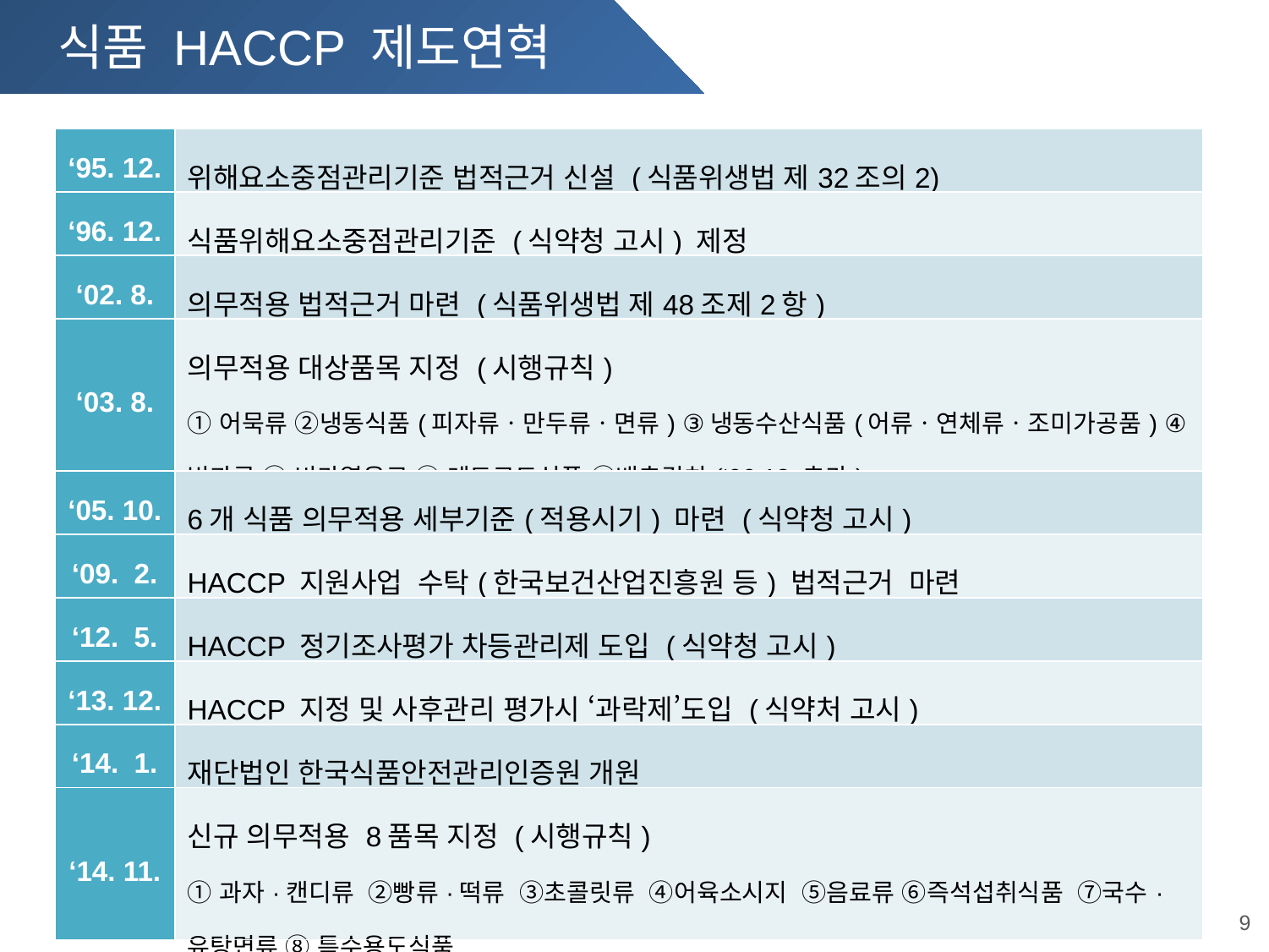

식품 HACCP 제도연혁
식품위생법
| ‘95. 12. | 위해요소중점관리기준 법적근거 신설 (식품위생법 제32조의2) |
| --- | --- |
| ‘96. 12. | 식품위해요소중점관리기준 (식약청 고시) 제정 |
| ‘02. 8. | 의무적용 법적근거 마련 (식품위생법 제48조제2항) |
| ‘03. 8. | 의무적용 대상품목 지정 (시행규칙) ①어묵류 ②냉동식품(피자류ㆍ만두류ㆍ면류) ③냉동수산식품(어류ㆍ연체류ㆍ조미가공품) ④빙과류 ⑤ 비가열음료 ⑥ 레토르트식품 ⑦배추김치(‘06.12 추가) |
| ‘05. 10. | 6개 식품 의무적용 세부기준(적용시기) 마련 (식약청 고시) |
| ‘09. 2. | HACCP 지원사업 수탁(한국보건산업진흥원 등) 법적근거 마련 |
| ‘12. 5. | HACCP 정기조사평가 차등관리제 도입 (식약청 고시) |
| ‘13. 12. | HACCP 지정 및 사후관리 평가시 ‘과락제’도입 (식약처 고시) |
| ‘14. 1. | 재단법인 한국식품안전관리인증원 개원 |
| ‘14. 11. | 신규 의무적용 8품목 지정 (시행규칙) ①과자·캔디류 ②빵류·떡류 ③초콜릿류 ④어육소시지 ⑤음료류 ⑥즉석섭취식품 ⑦국수·유탕면류 ⑧ 특수용도식품 |
9